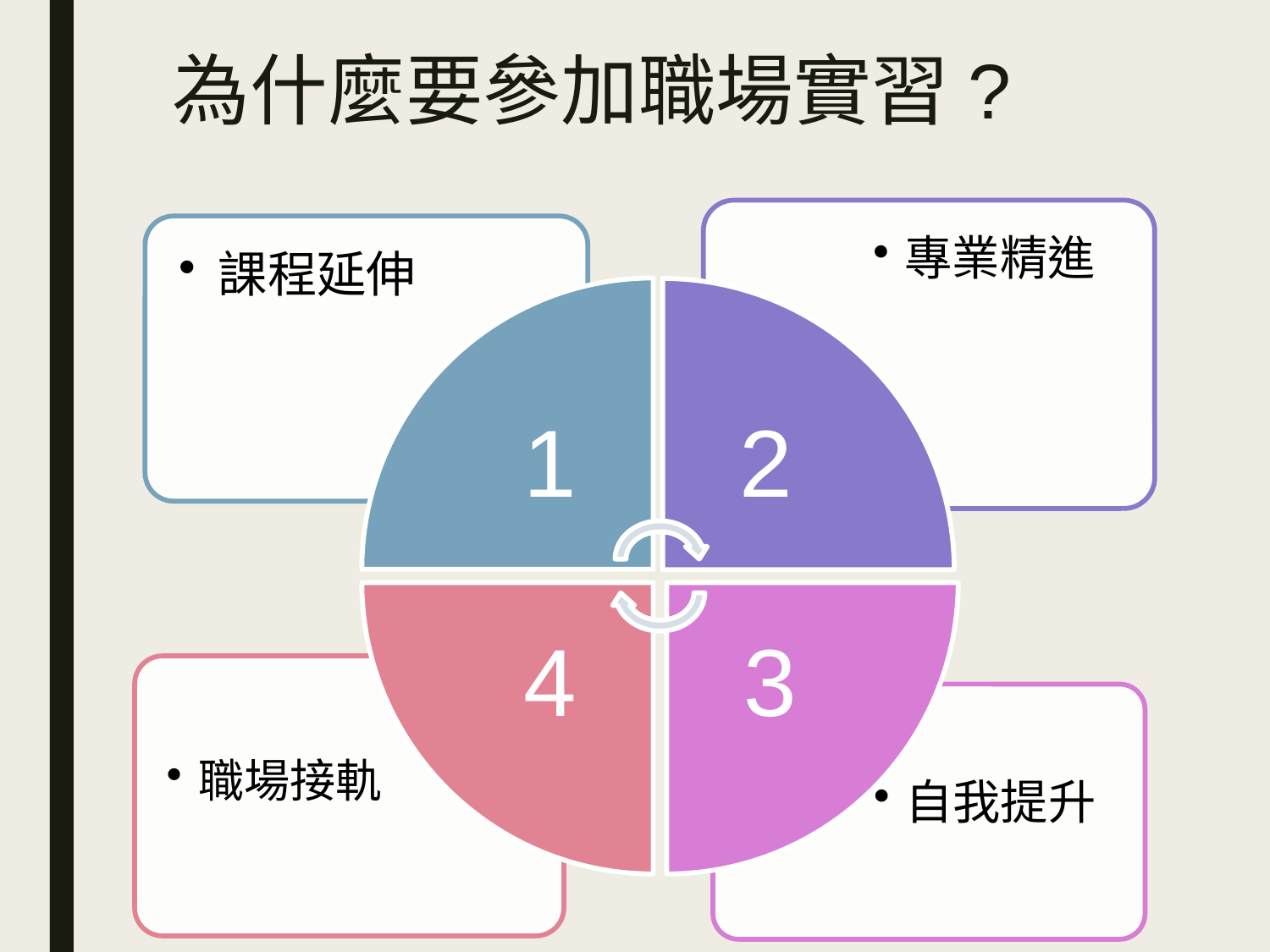

# 為什麼要參加職場實習?
自我提升
職場接軌
專業精進
課程延伸
1
2
3
4